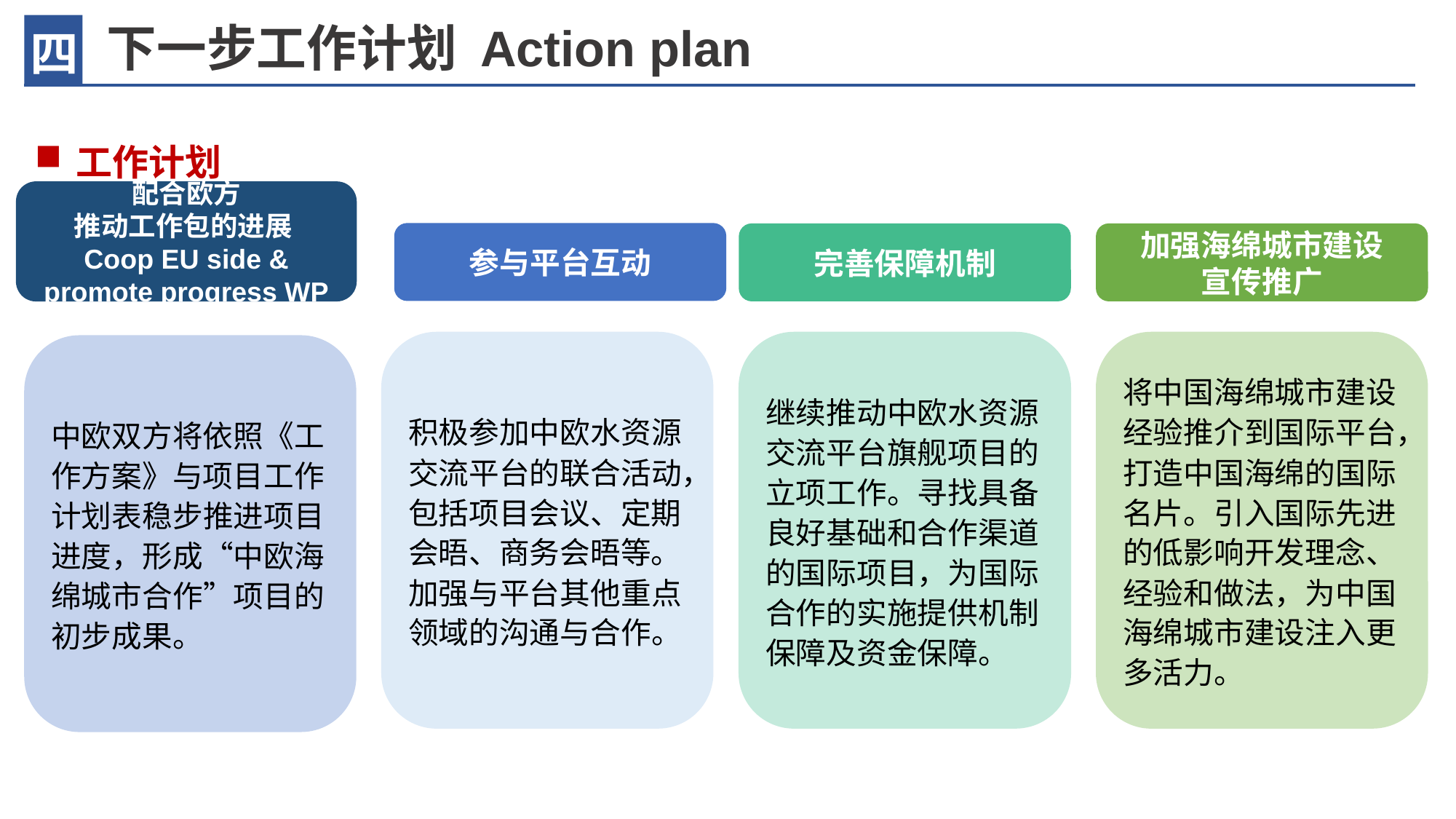

下一步工作计划 Action plan
四
工作计划
配合欧方
推动工作包的进展
Coop EU side & promote progress WP
参与平台互动
完善保障机制
加强海绵城市建设
宣传推广
将中国海绵城市建设经验推介到国际平台，打造中国海绵的国际名片。引入国际先进的低影响开发理念、经验和做法，为中国海绵城市建设注入更多活力。
继续推动中欧水资源交流平台旗舰项目的立项工作。寻找具备良好基础和合作渠道的国际项目，为国际合作的实施提供机制保障及资金保障。
积极参加中欧水资源交流平台的联合活动，包括项目会议、定期会晤、商务会晤等。加强与平台其他重点领域的沟通与合作。
中欧双方将依照《工作方案》与项目工作计划表稳步推进项目进度，形成“中欧海绵城市合作”项目的初步成果。